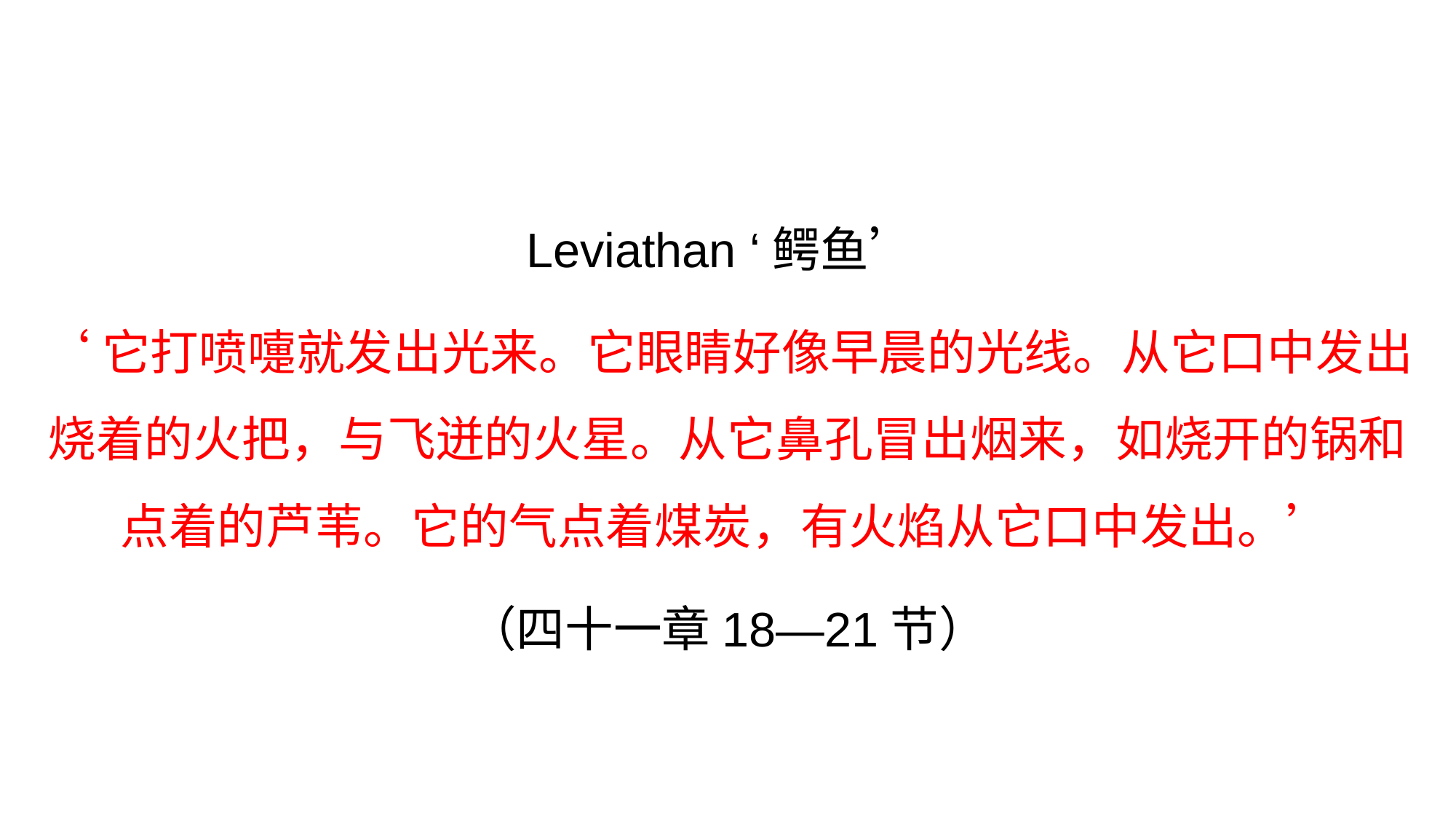

#
Leviathan ‘鳄鱼’
‘它打喷嚏就发出光来。它眼睛好像早晨的光线。从它口中发出烧着的火把，与飞迸的火星。从它鼻孔冒出烟来，如烧开的锅和点着的芦苇。它的气点着煤炭，有火焰从它口中发出。’
（四十一章18—21节）